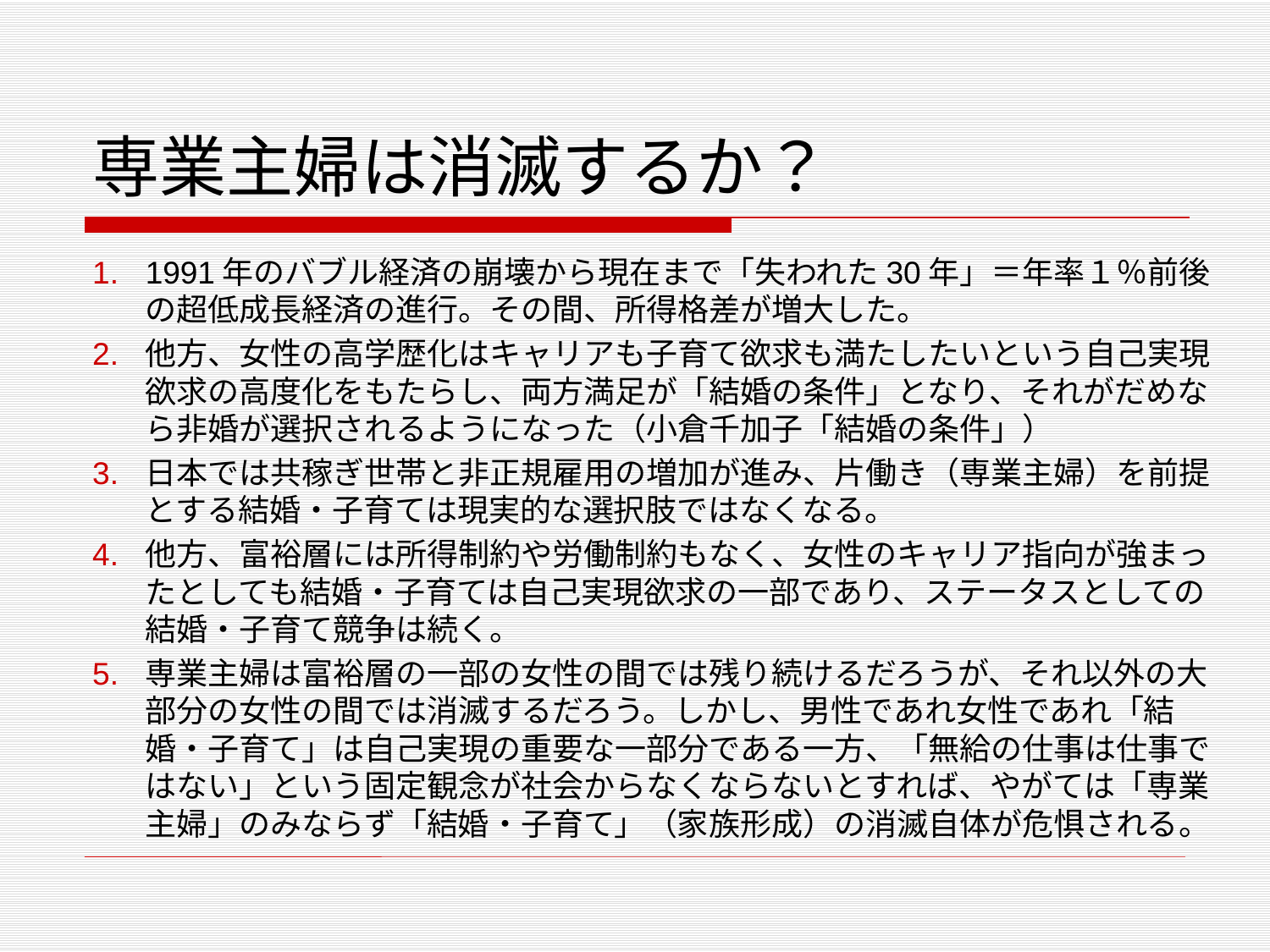

# 専業主婦は消滅するか？
1991年のバブル経済の崩壊から現在まで「失われた30年」＝年率１％前後の超低成長経済の進行。その間、所得格差が増大した。
他方、女性の高学歴化はキャリアも子育て欲求も満たしたいという自己実現欲求の高度化をもたらし、両方満足が「結婚の条件」となり、それがだめなら非婚が選択されるようになった（小倉千加子「結婚の条件」）
日本では共稼ぎ世帯と非正規雇用の増加が進み、片働き（専業主婦）を前提とする結婚・子育ては現実的な選択肢ではなくなる。
他方、富裕層には所得制約や労働制約もなく、女性のキャリア指向が強まったとしても結婚・子育ては自己実現欲求の一部であり、ステータスとしての結婚・子育て競争は続く。
専業主婦は富裕層の一部の女性の間では残り続けるだろうが、それ以外の大部分の女性の間では消滅するだろう。しかし、男性であれ女性であれ「結婚・子育て」は自己実現の重要な一部分である一方、「無給の仕事は仕事ではない」という固定観念が社会からなくならないとすれば、やがては「専業主婦」のみならず「結婚・子育て」（家族形成）の消滅自体が危惧される。